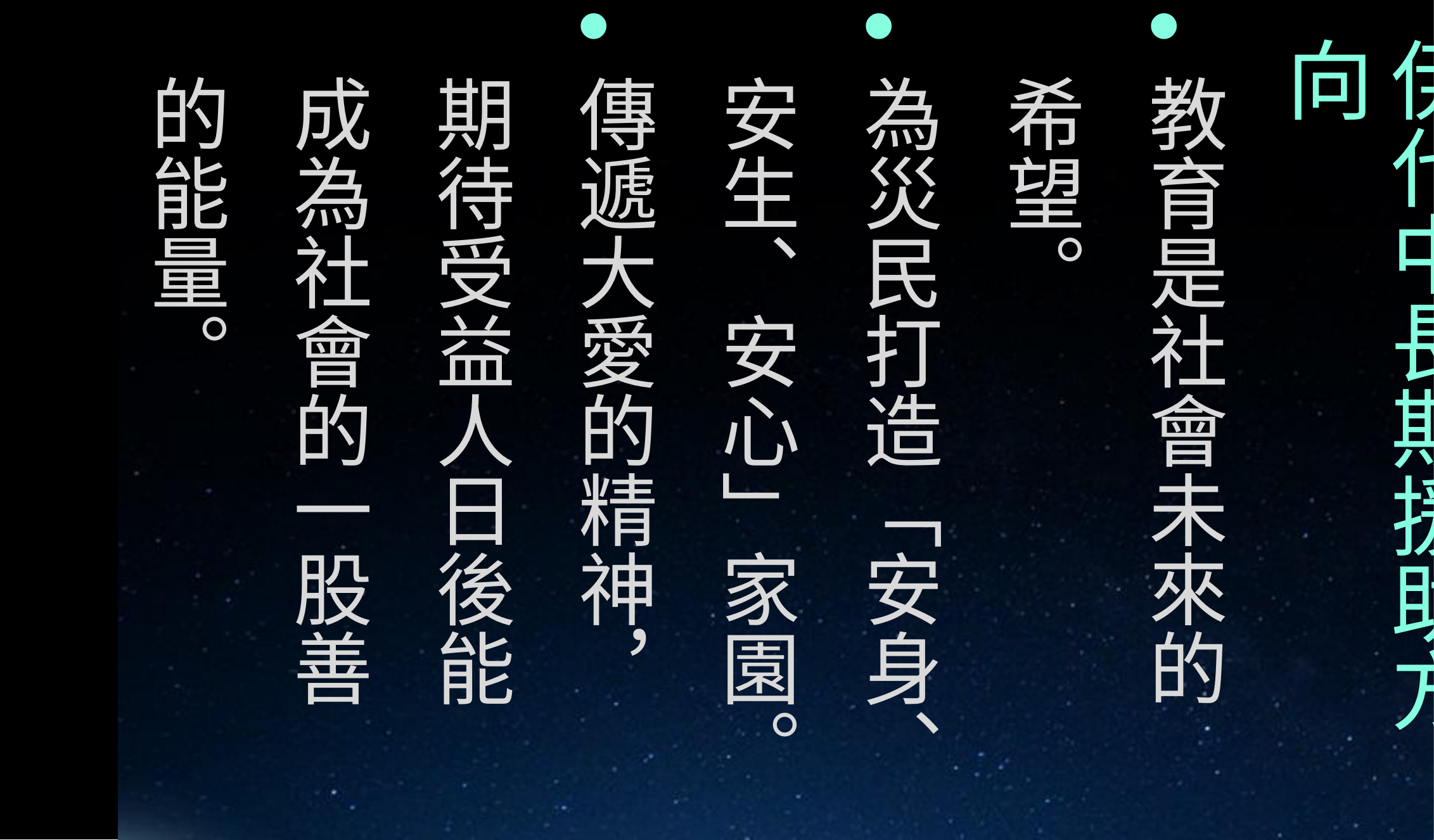

教育是社會未來的希望。
為災民打造「安身、安生、安心」家園。
傳遞大愛的精神，期待受益人日後能成為社會的一股善的能量。

# 伊代中長期援助方向